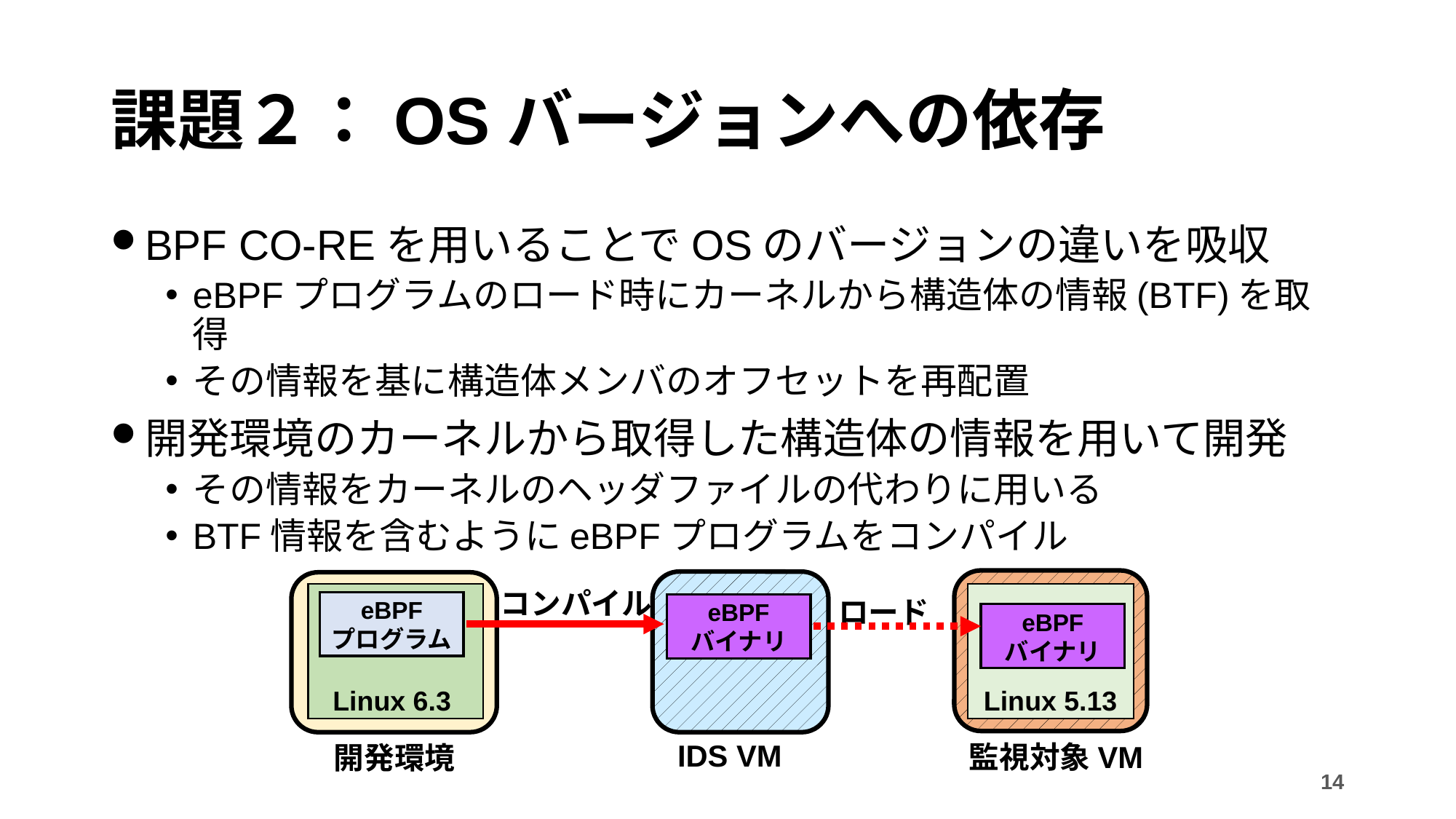

# 課題２：OSバージョンへの依存
BPF CO-REを用いることでOSのバージョンの違いを吸収
eBPFプログラムのロード時にカーネルから構造体の情報(BTF)を取得
その情報を基に構造体メンバのオフセットを再配置
開発環境のカーネルから取得した構造体の情報を用いて開発
その情報をカーネルのヘッダファイルの代わりに用いる
BTF情報を含むようにeBPFプログラムをコンパイル

コンパイル

ロード
eBPF
プログラム
eBPF
バイナリ
eBPF
バイナリ
Linux 6.3
Linux 5.13
IDS VM
監視対象VM
開発環境
14